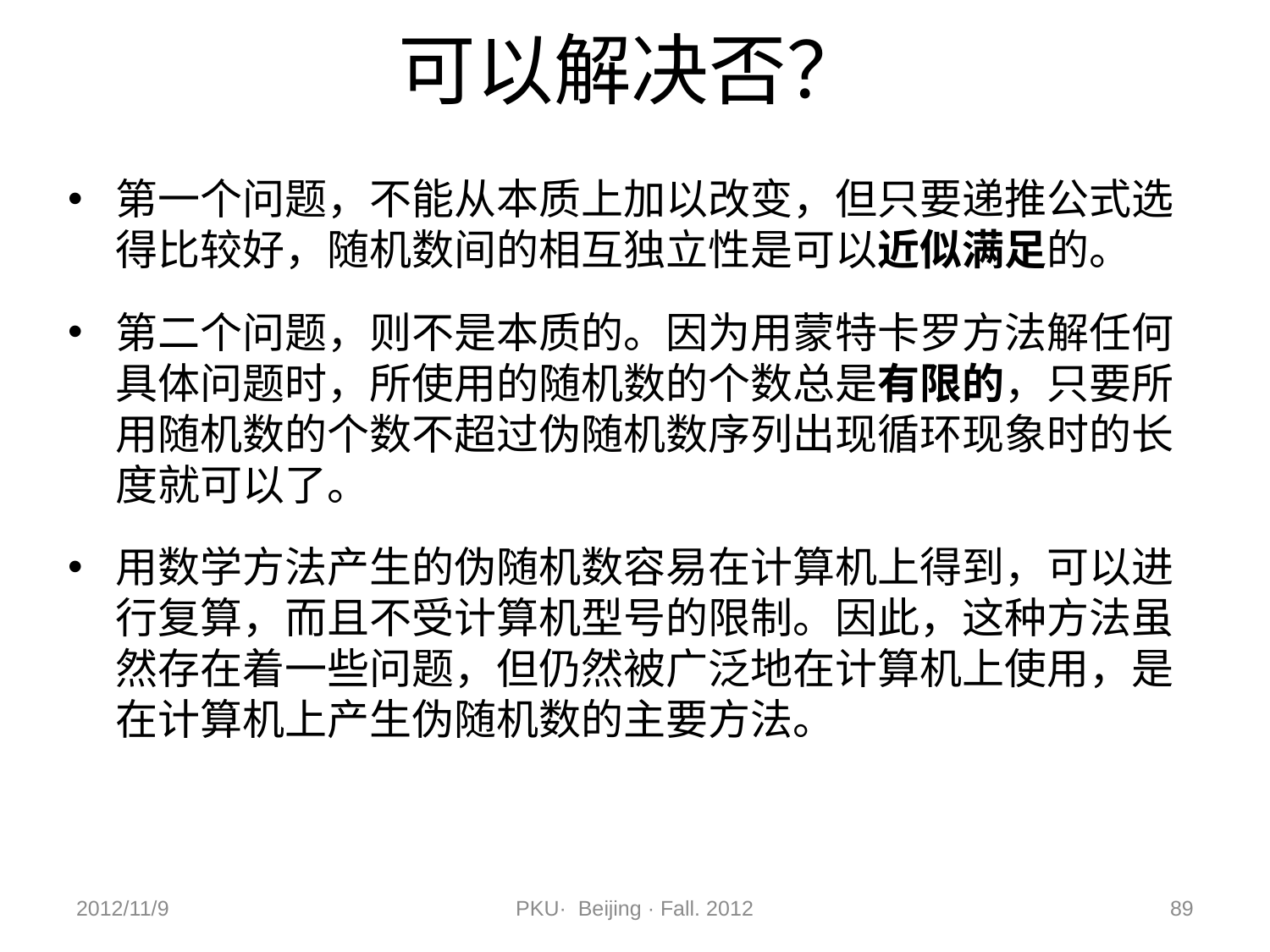

# 可以解决否？
第一个问题，不能从本质上加以改变，但只要递推公式选得比较好，随机数间的相互独立性是可以近似满足的。
第二个问题，则不是本质的。因为用蒙特卡罗方法解任何具体问题时，所使用的随机数的个数总是有限的，只要所用随机数的个数不超过伪随机数序列出现循环现象时的长度就可以了。
用数学方法产生的伪随机数容易在计算机上得到，可以进行复算，而且不受计算机型号的限制。因此，这种方法虽然存在着一些问题，但仍然被广泛地在计算机上使用，是在计算机上产生伪随机数的主要方法。
2012/11/9
PKU·  Beijing · Fall. 2012
89